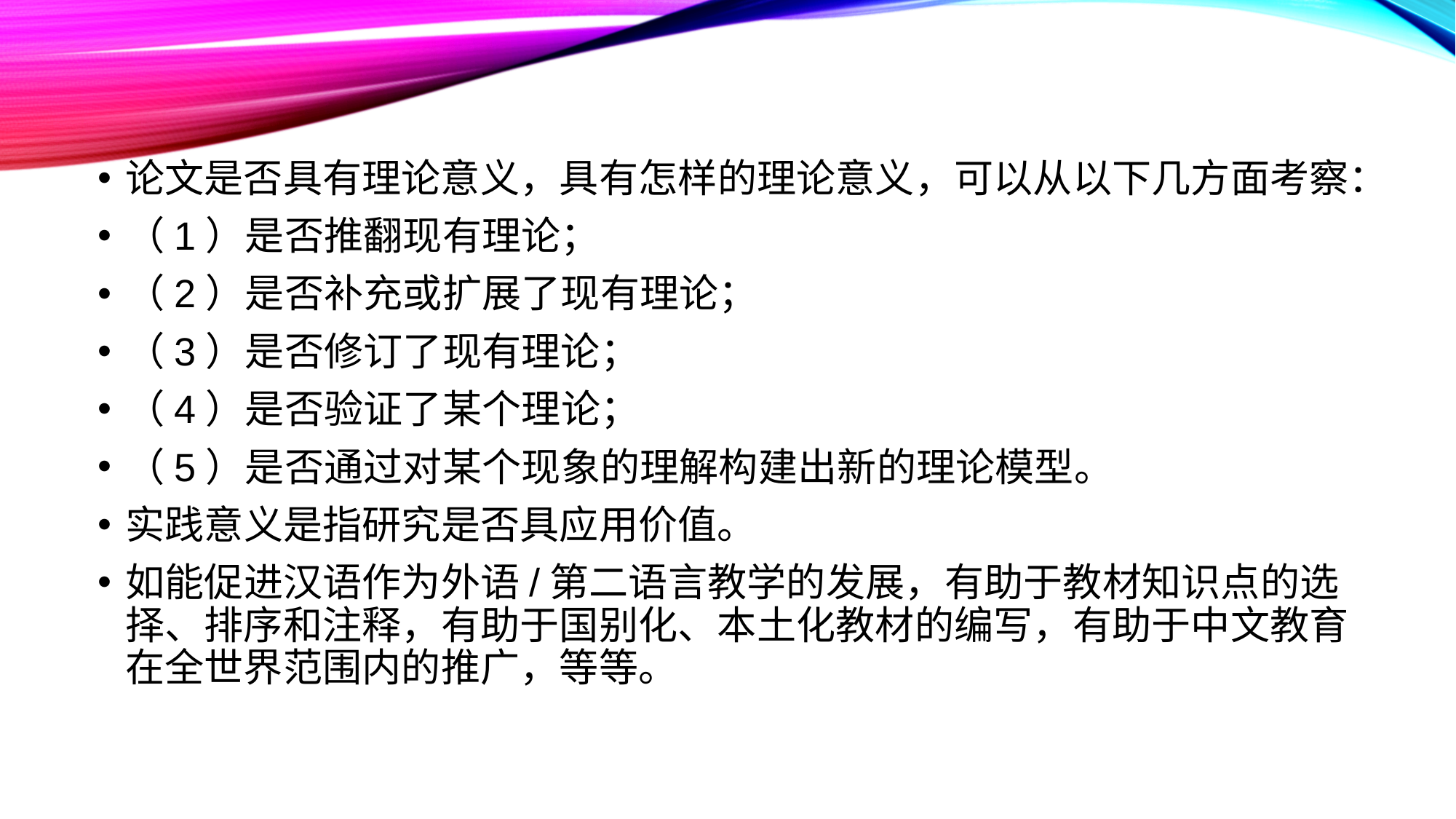

论文是否具有理论意义，具有怎样的理论意义，可以从以下几方面考察：
（1）是否推翻现有理论；
（2）是否补充或扩展了现有理论；
（3）是否修订了现有理论；
（4）是否验证了某个理论；
（5）是否通过对某个现象的理解构建出新的理论模型。
实践意义是指研究是否具应用价值。
如能促进汉语作为外语/第二语言教学的发展，有助于教材知识点的选择、排序和注释，有助于国别化、本土化教材的编写，有助于中文教育在全世界范围内的推广，等等。